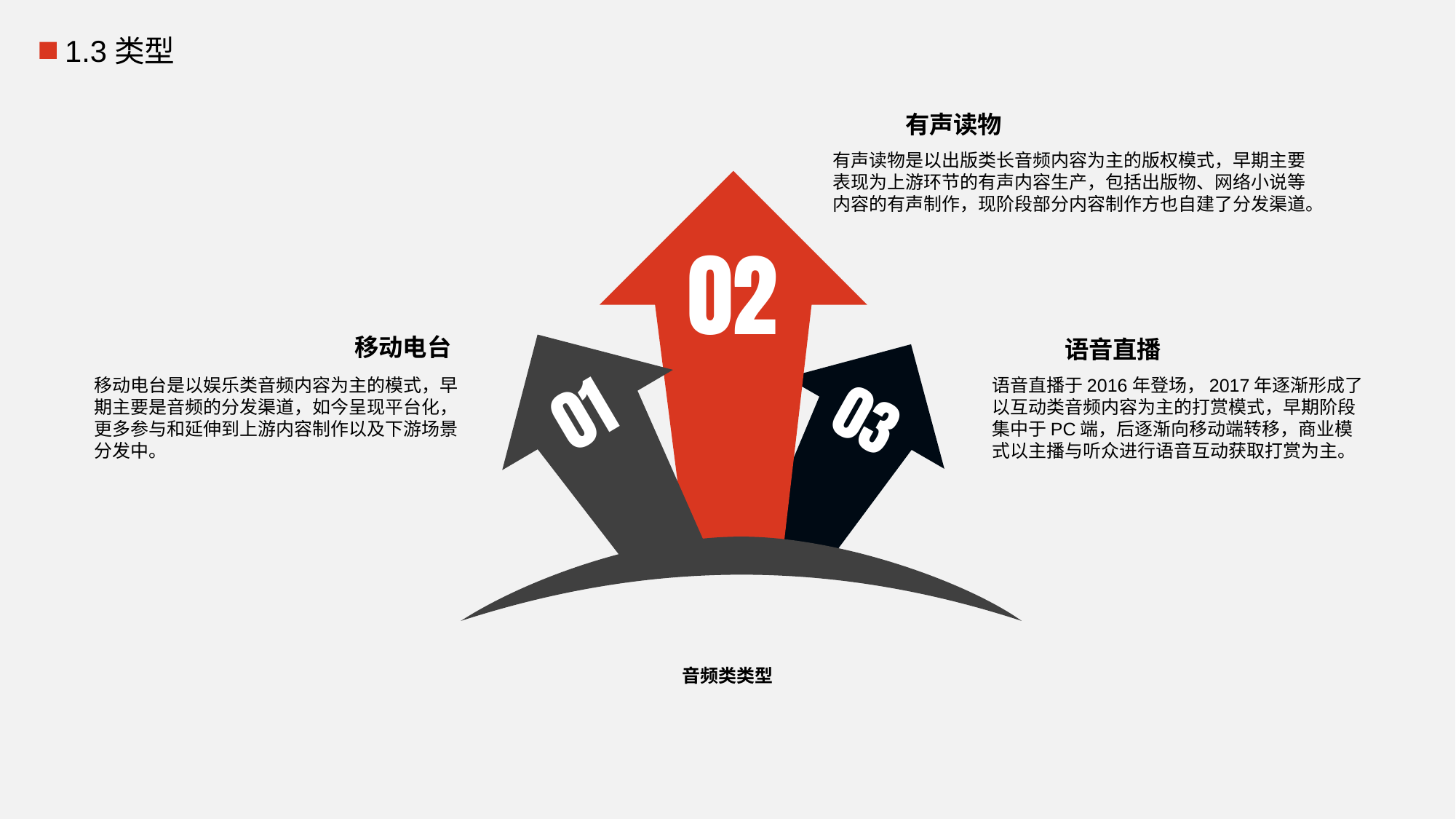

1.3类型

有声读物
有声读物是以出版类长音频内容为主的版权模式，早期主要表现为上游环节的有声内容生产，包括出版物、网络小说等内容的有声制作，现阶段部分内容制作方也自建了分发渠道。

02

移动电台

语音直播
移动电台是以娱乐类音频内容为主的模式，早期主要是音频的分发渠道，如今呈现平台化，更多参与和延伸到上游内容制作以及下游场景分发中。

语音直播于2016年登场，2017年逐渐形成了以互动类音频内容为主的打赏模式，早期阶段集中于PC端，后逐渐向移动端转移，商业模式以主播与听众进行语音互动获取打赏为主。
01
03

音频类类型